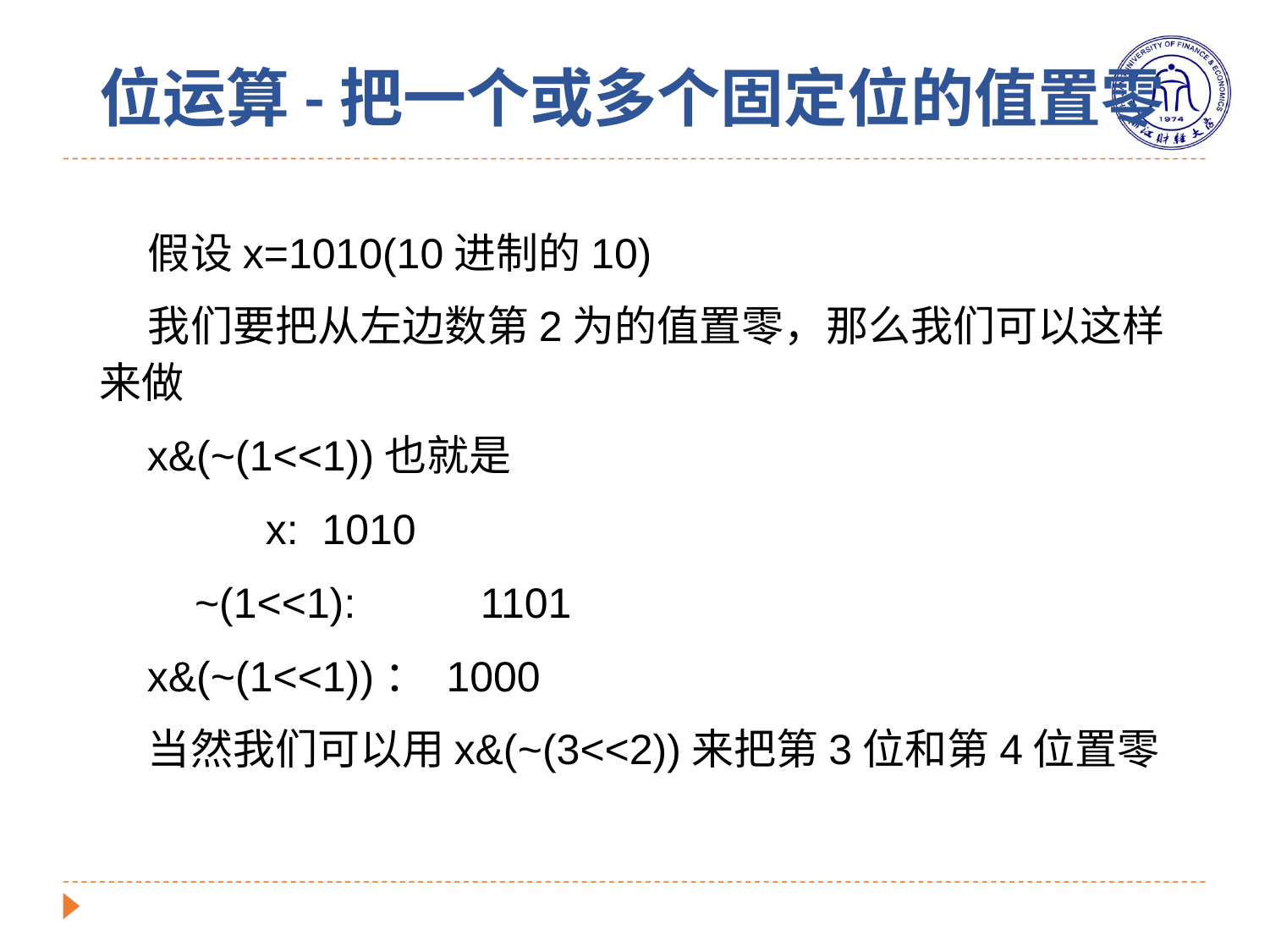

# 位运算-把一个或多个固定位的值置零
    假设x=1010(10进制的10)
    我们要把从左边数第2为的值置零，那么我们可以这样来做
    x&(~(1<<1))也就是
              x:  1010
        ~(1<<1):	1101
    x&(~(1<<1))： 1000
    当然我们可以用x&(~(3<<2))来把第3位和第4位置零